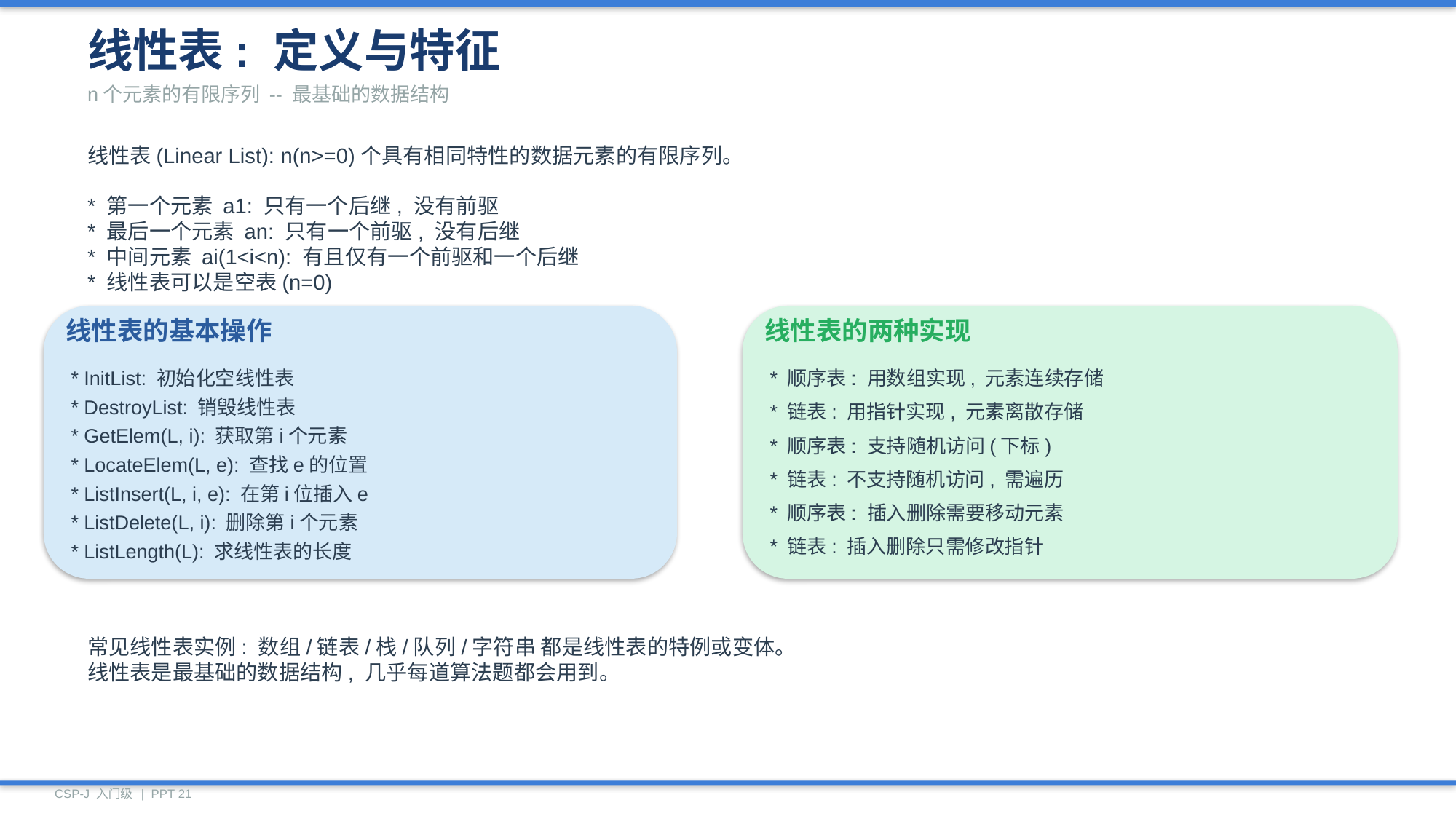

线性表: 定义与特征
n个元素的有限序列 -- 最基础的数据结构
线性表(Linear List): n(n>=0)个具有相同特性的数据元素的有限序列。
* 第一个元素 a1: 只有一个后继, 没有前驱
* 最后一个元素 an: 只有一个前驱, 没有后继
* 中间元素 ai(1<i<n): 有且仅有一个前驱和一个后继
* 线性表可以是空表(n=0)

线性表的基本操作
线性表的两种实现
* InitList: 初始化空线性表
* 顺序表: 用数组实现, 元素连续存储
* DestroyList: 销毁线性表
* 链表: 用指针实现, 元素离散存储
* GetElem(L, i): 获取第i个元素
* 顺序表: 支持随机访问(下标)
* LocateElem(L, e): 查找e的位置
* 链表: 不支持随机访问, 需遍历
* ListInsert(L, i, e): 在第i位插入e
* 顺序表: 插入删除需要移动元素
* ListDelete(L, i): 删除第i个元素
* 链表: 插入删除只需修改指针
* ListLength(L): 求线性表的长度
常见线性表实例: 数组/链表/栈/队列/字符串 都是线性表的特例或变体。
线性表是最基础的数据结构, 几乎每道算法题都会用到。

CSP-J 入门级  |  PPT 21